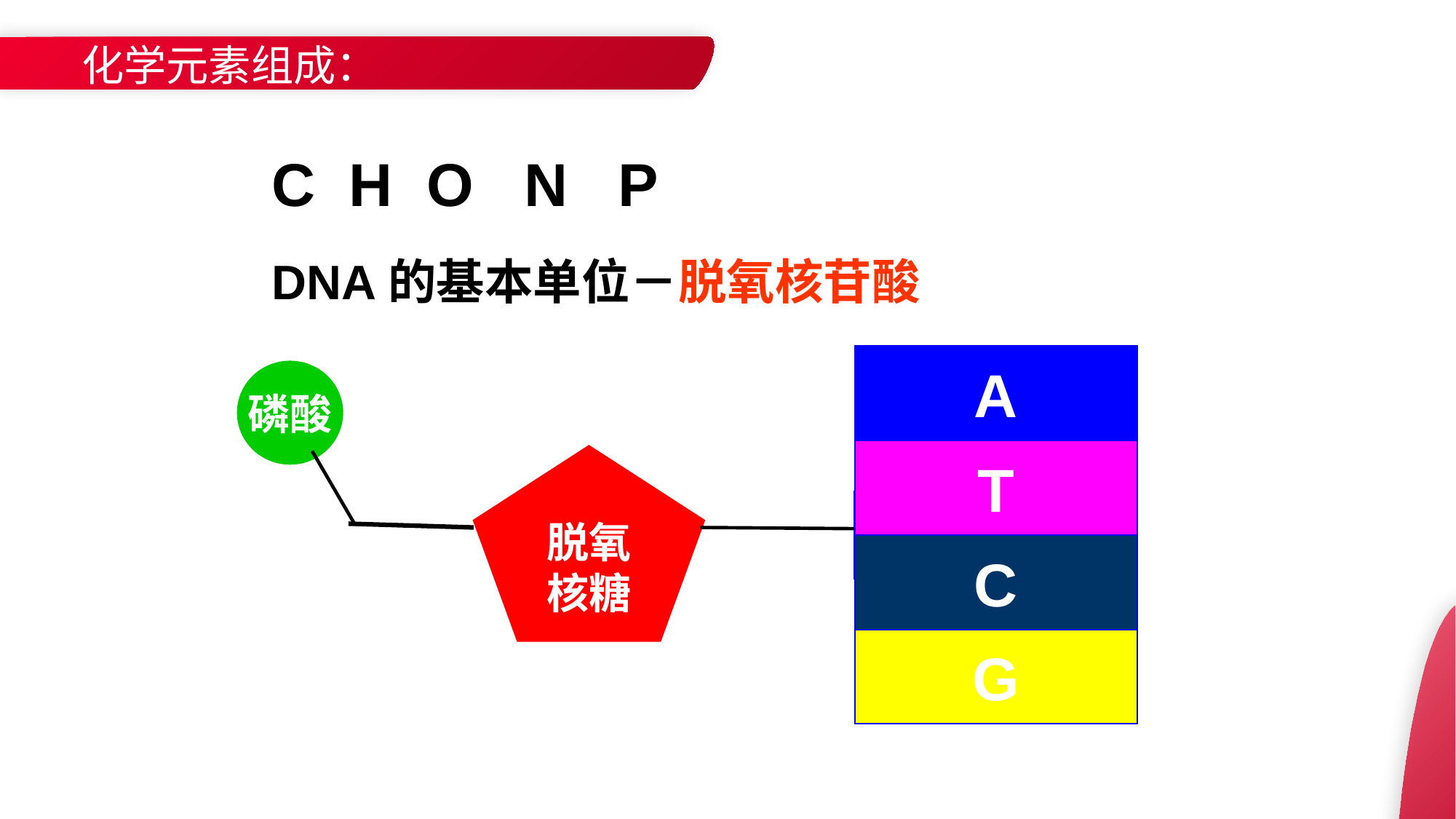

化学元素组成：
C  H  O   N   P

DNA的基本单位－脱氧核苷酸
A
磷酸
T
脱氧
核糖

含Ｎ碱基

C
G